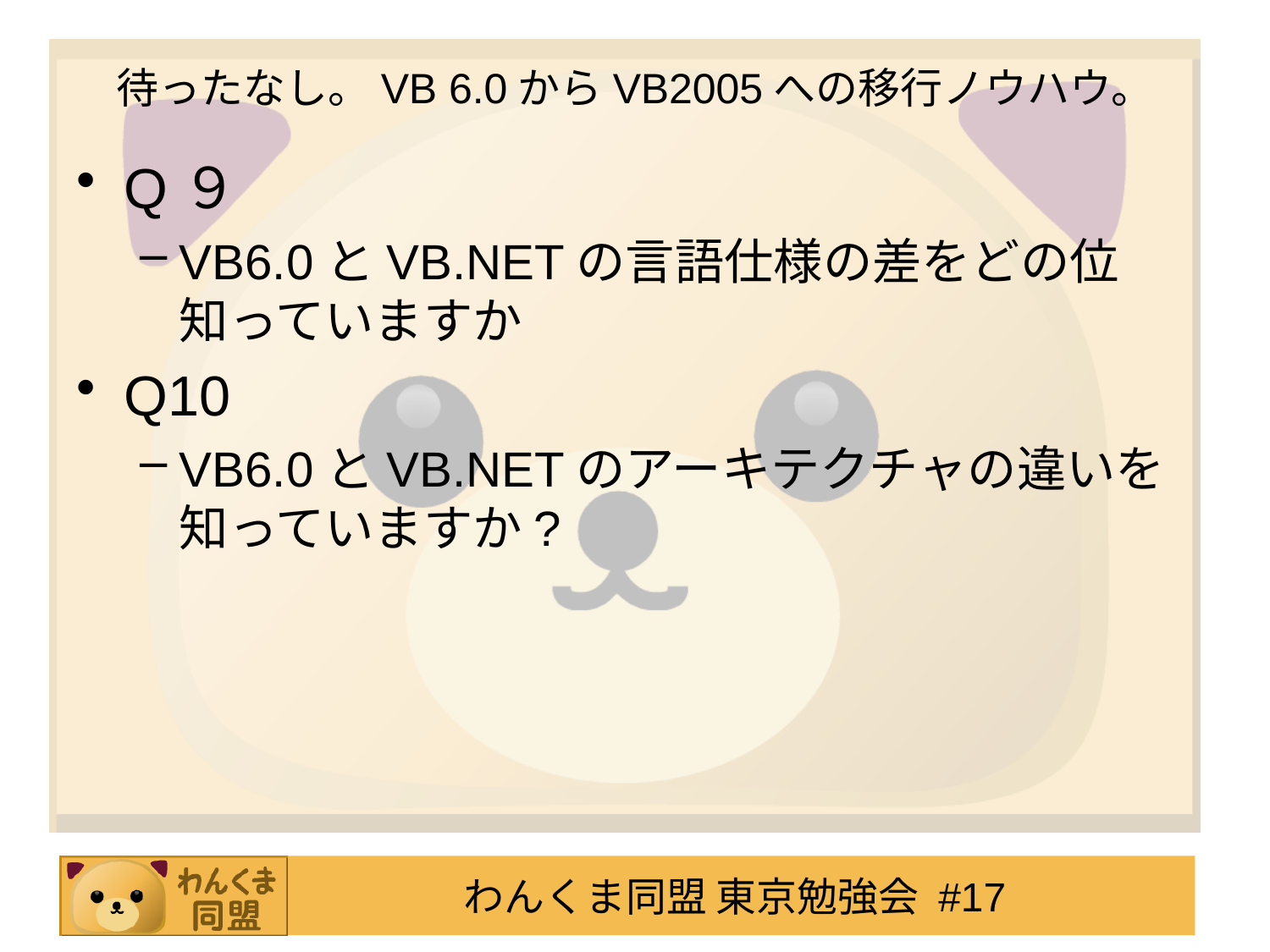

# 待ったなし。VB 6.0からVB2005への移行ノウハウ。
Q９
VB6.0とVB.NETの言語仕様の差をどの位知っていますか
Q10
VB6.0とVB.NETのアーキテクチャの違いを知っていますか?